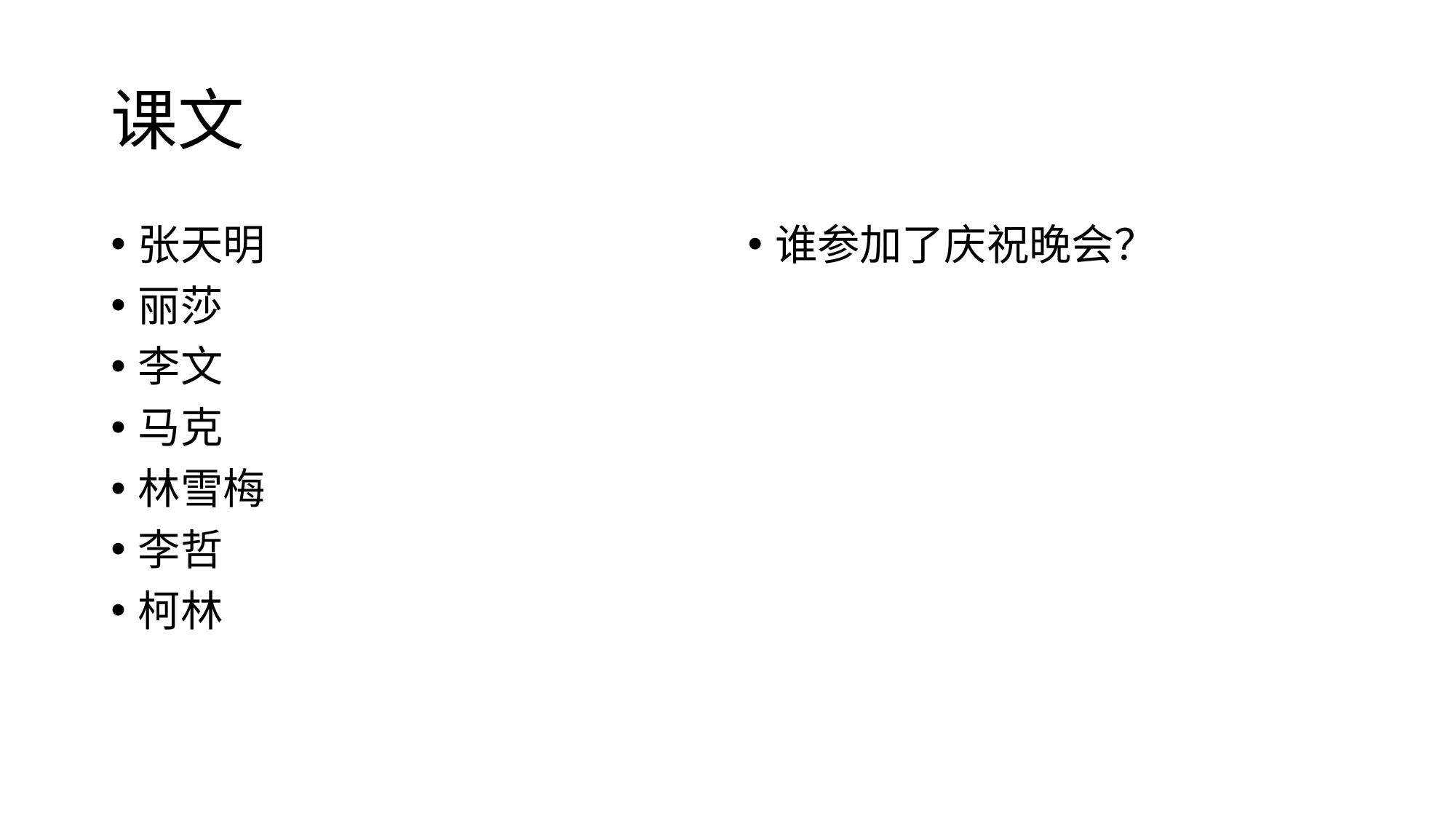

# 课文
张天明
丽莎
李文
马克
林雪梅
李哲
柯林
谁参加了庆祝晚会？